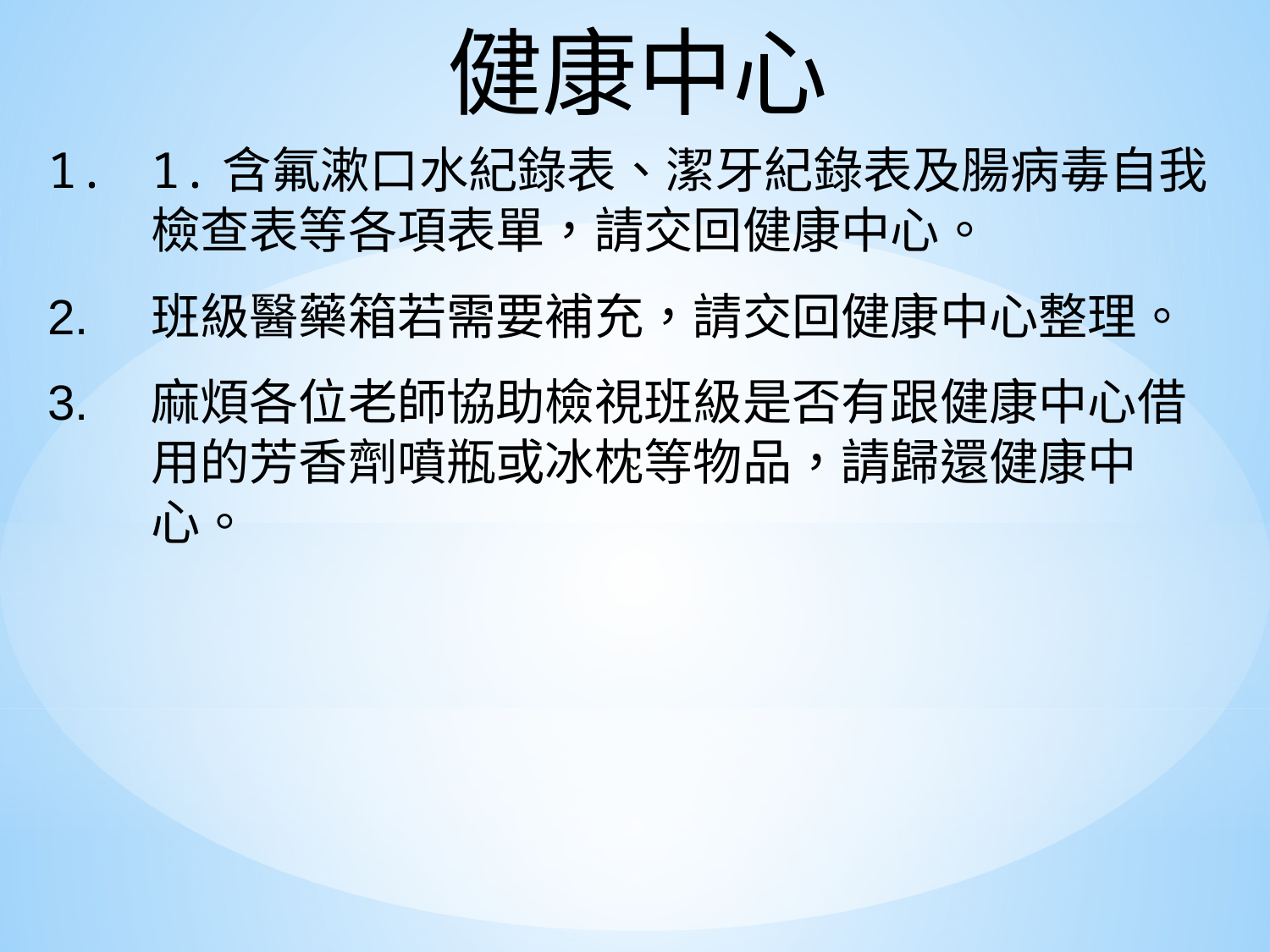

健康中心
1.含氟漱口水紀錄表、潔牙紀錄表及腸病毒自我檢查表等各項表單，請交回健康中心。
班級醫藥箱若需要補充，請交回健康中心整理。
麻煩各位老師協助檢視班級是否有跟健康中心借用的芳香劑噴瓶或冰枕等物品，請歸還健康中心。
ˇ